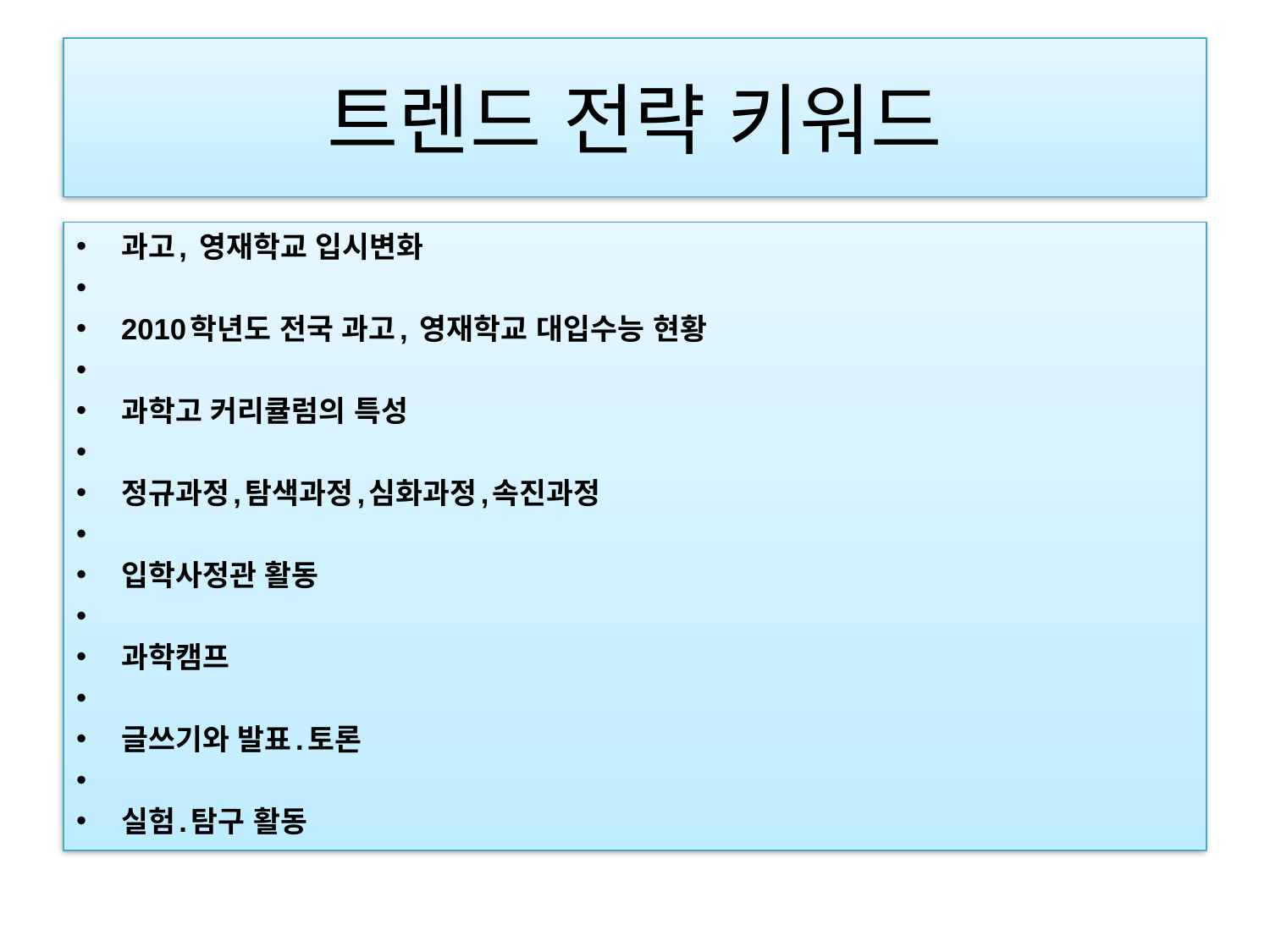

# 트렌드 전략 키워드
과고, 영재학교 입시변화

2010학년도 전국 과고, 영재학교 대입수능 현황

과학고 커리큘럼의 특성

정규과정,탐색과정,심화과정,속진과정

입학사정관 활동

과학캠프

글쓰기와 발표.토론

실험.탐구 활동